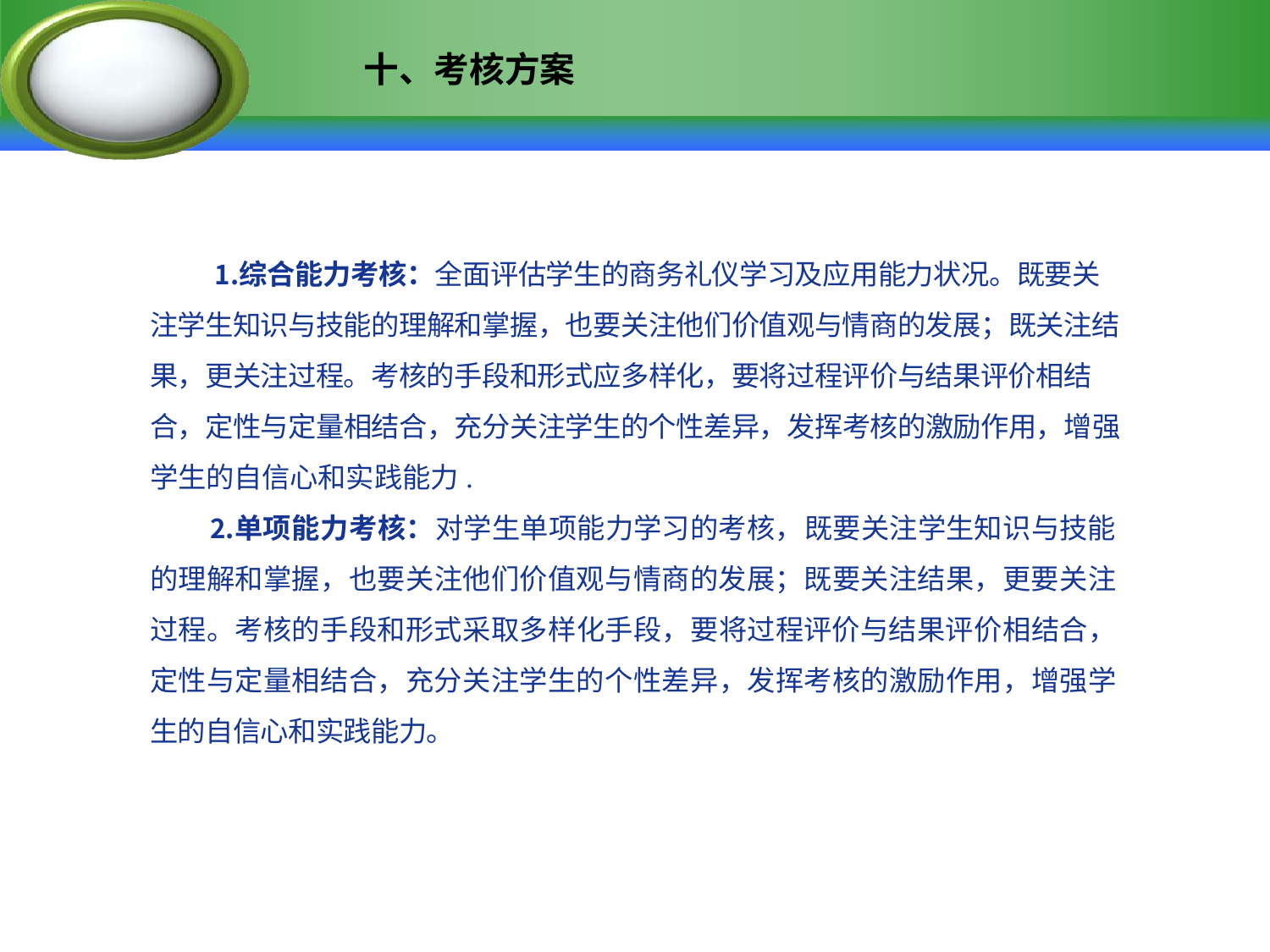

# 十、考核方案
综合能力考核：全面评估学生的商务礼仪学习及应用能力状况。既要关注学生知识与技能的理解和掌握，也要关注他们价值观与情商的发展；既关注结果，更关注过程。考核的手段和形式应多样化，要将过程评价与结果评价相结合，定性与定量相结合，充分关注学生的个性差异，发挥考核的激励作用，增强学生的自信心和实践能力.
单项能力考核：对学生单项能力学习的考核，既要关注学生知识与技能的理解和掌握，也要关注他们价值观与情商的发展；既要关注结果，更要关注过程。考核的手段和形式采取多样化手段，要将过程评价与结果评价相结合，定性与定量相结合，充分关注学生的个性差异，发挥考核的激励作用，增强学生的自信心和实践能力。